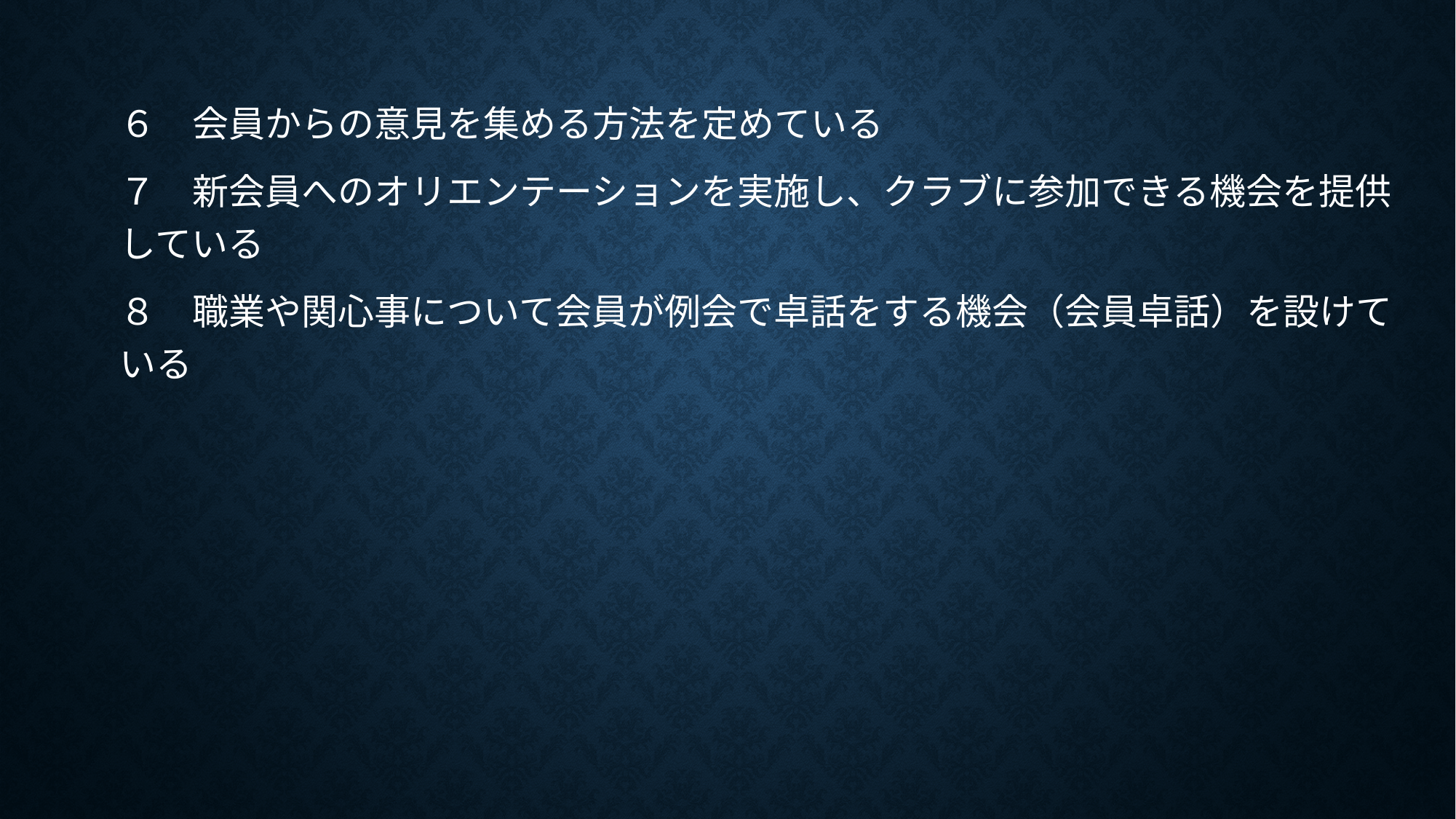

６　会員からの意見を集める方法を定めている
７　新会員へのオリエンテーションを実施し、クラブに参加できる機会を提供している
８　職業や関心事について会員が例会で卓話をする機会（会員卓話）を設けている